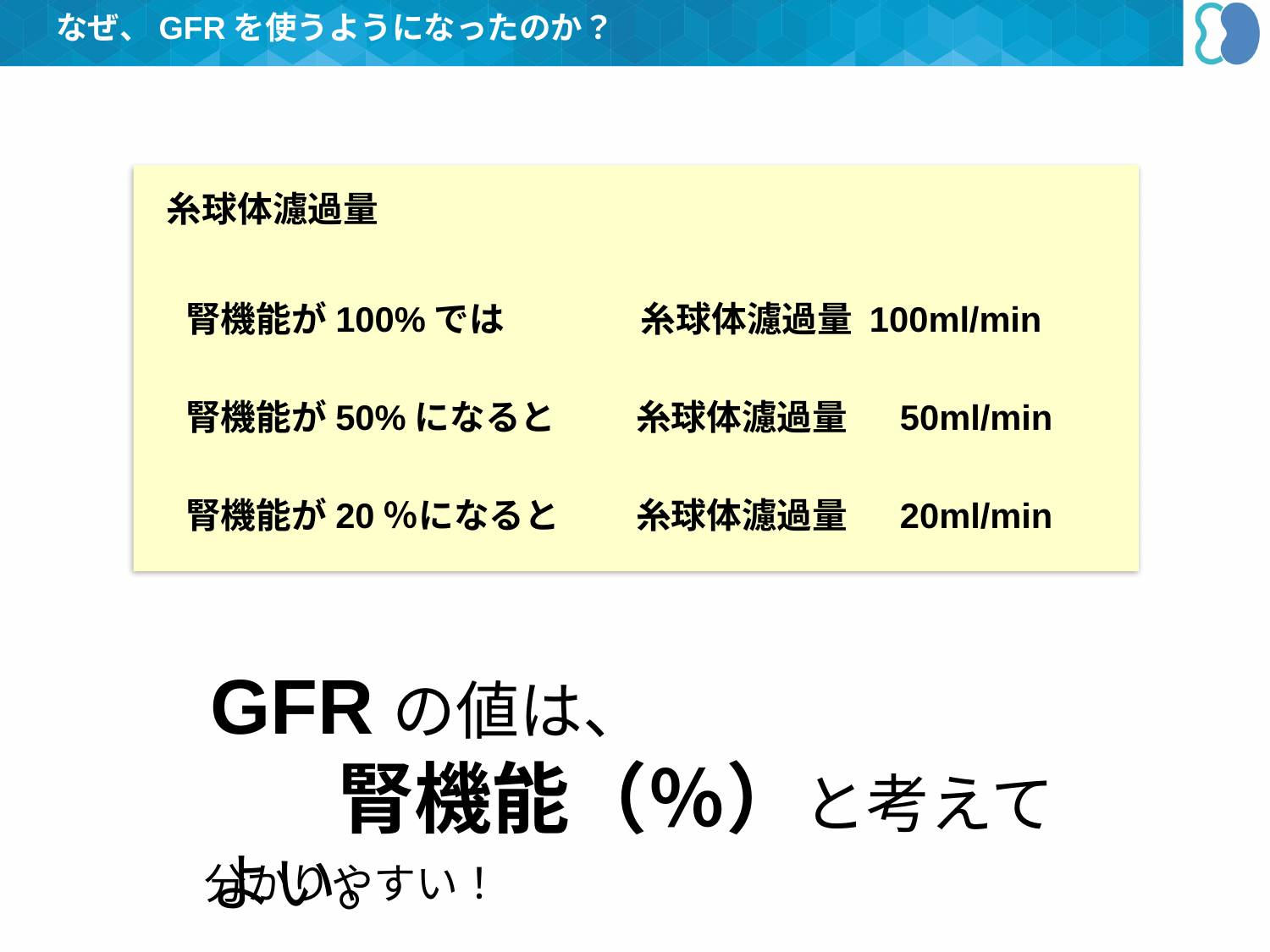

なぜ、GFRを使うようになったのか？

糸球体濾過量
腎機能が100%では
糸球体濾過量 100ml/min
腎機能が50%になると
糸球体濾過量 　50ml/min
腎機能が20％になると
糸球体濾過量 　20ml/min
GFRの値は、
	腎機能（％）と考えてよい。
分かりやすい！